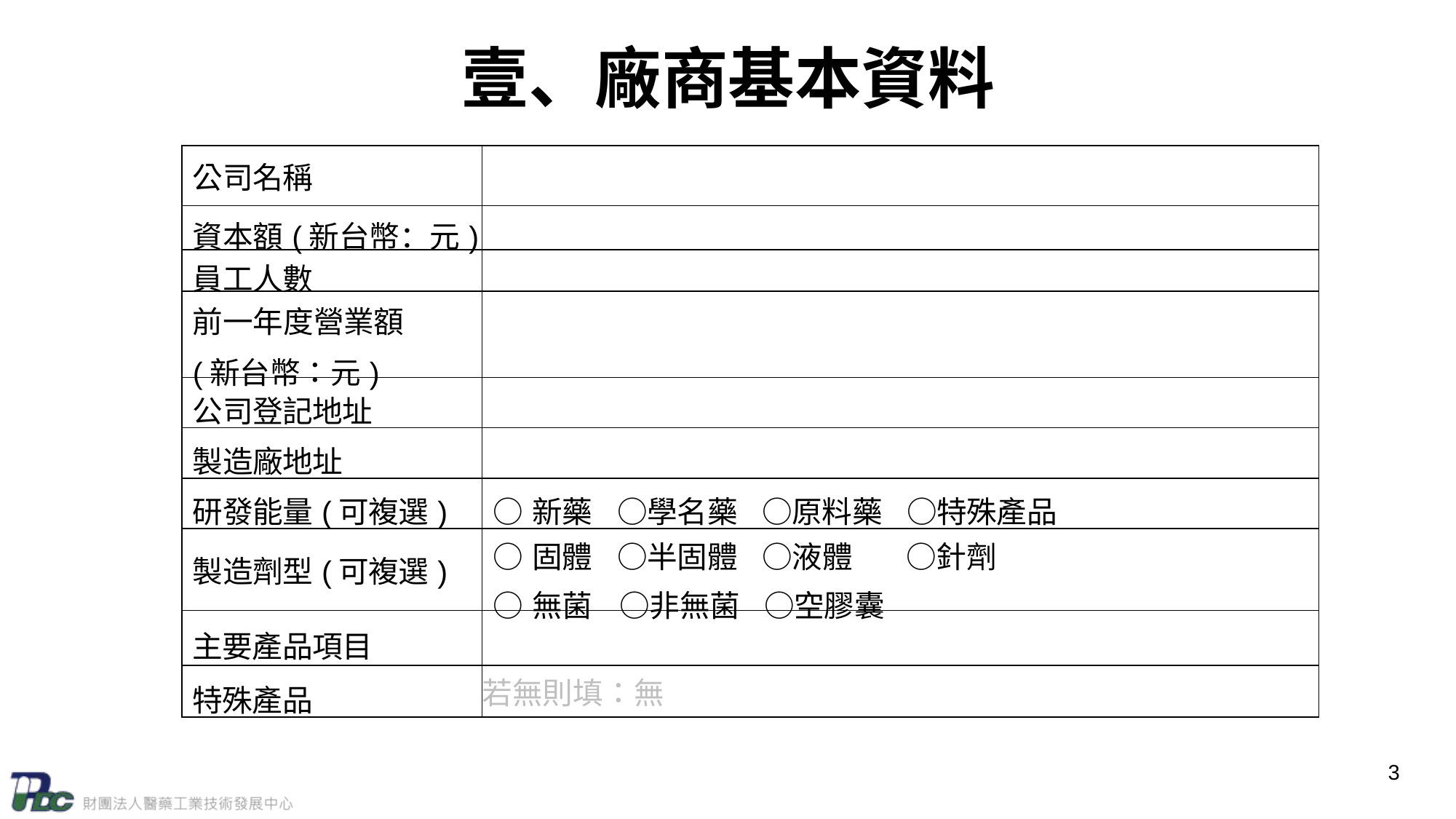

# 壹、廠商基本資料
| 公司名稱 |  |
| --- | --- |
| 資本額(新台幣：元) |  |
| 員工人數 |  |
| 前一年度營業額 (新台幣：元) |  |
| 公司登記地址 |  |
| 製造廠地址 |  |
| 研發能量(可複選) | ○新藥 ○學名藥 ○原料藥 ○特殊產品 |
| 製造劑型(可複選) | ○固體 ○半固體 ○液體 ○針劑 ○無菌 ○非無菌 ○空膠囊 |
| 主要產品項目 |  |
| 特殊產品 | 若無則填：無 |
3